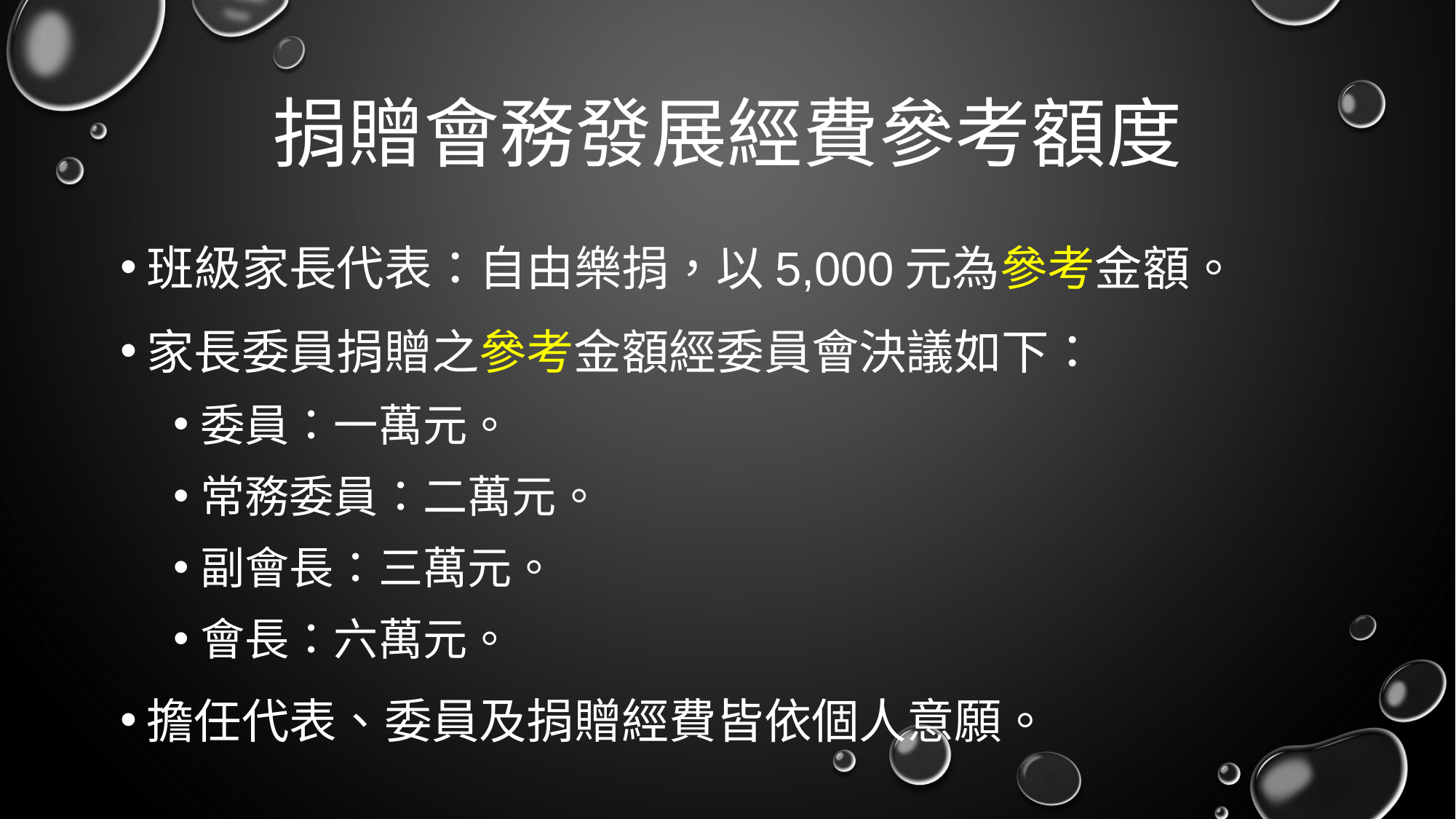

# 捐贈會務發展經費參考額度
班級家長代表：自由樂捐，以5,000元為參考金額。
家長委員捐贈之參考金額經委員會決議如下：
委員：一萬元。
常務委員：二萬元。
副會長：三萬元。
會長：六萬元。
擔任代表、委員及捐贈經費皆依個人意願。